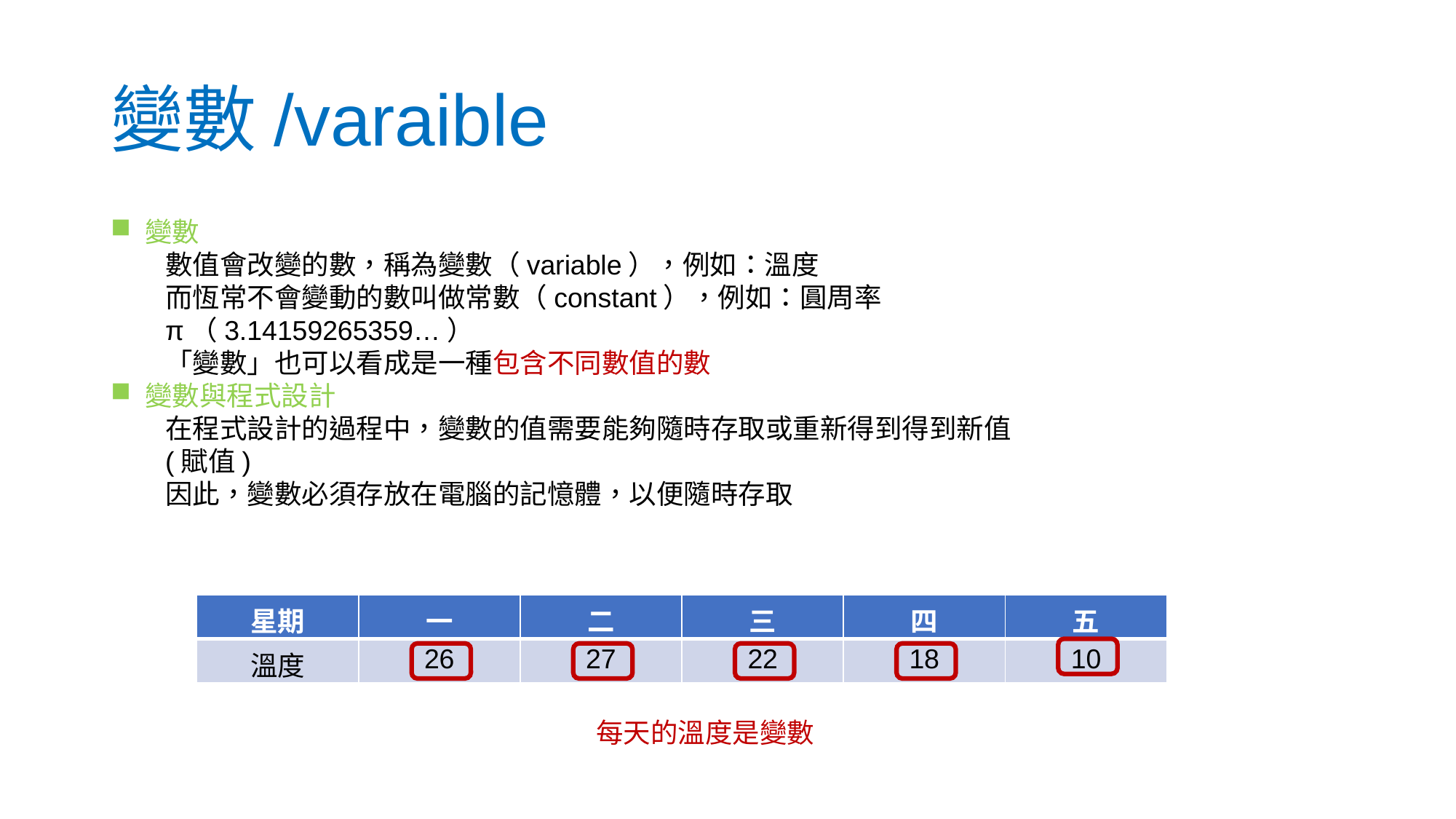

# 變數/varaible
變數
數值會改變的數，稱為變數（variable），例如：溫度
而恆常不會變動的數叫做常數（constant），例如：圓周率π（3.14159265359…）
「變數」也可以看成是一種包含不同數值的數
變數與程式設計
在程式設計的過程中，變數的值需要能夠隨時存取或重新得到得到新值(賦值)
因此，變數必須存放在電腦的記憶體，以便隨時存取

| 星期 | 一 | 二 | 三 | 四 | 五 |
| --- | --- | --- | --- | --- | --- |
| 溫度 | 26 | 27 | 22 | 18 | 10 |

每天的溫度是變數